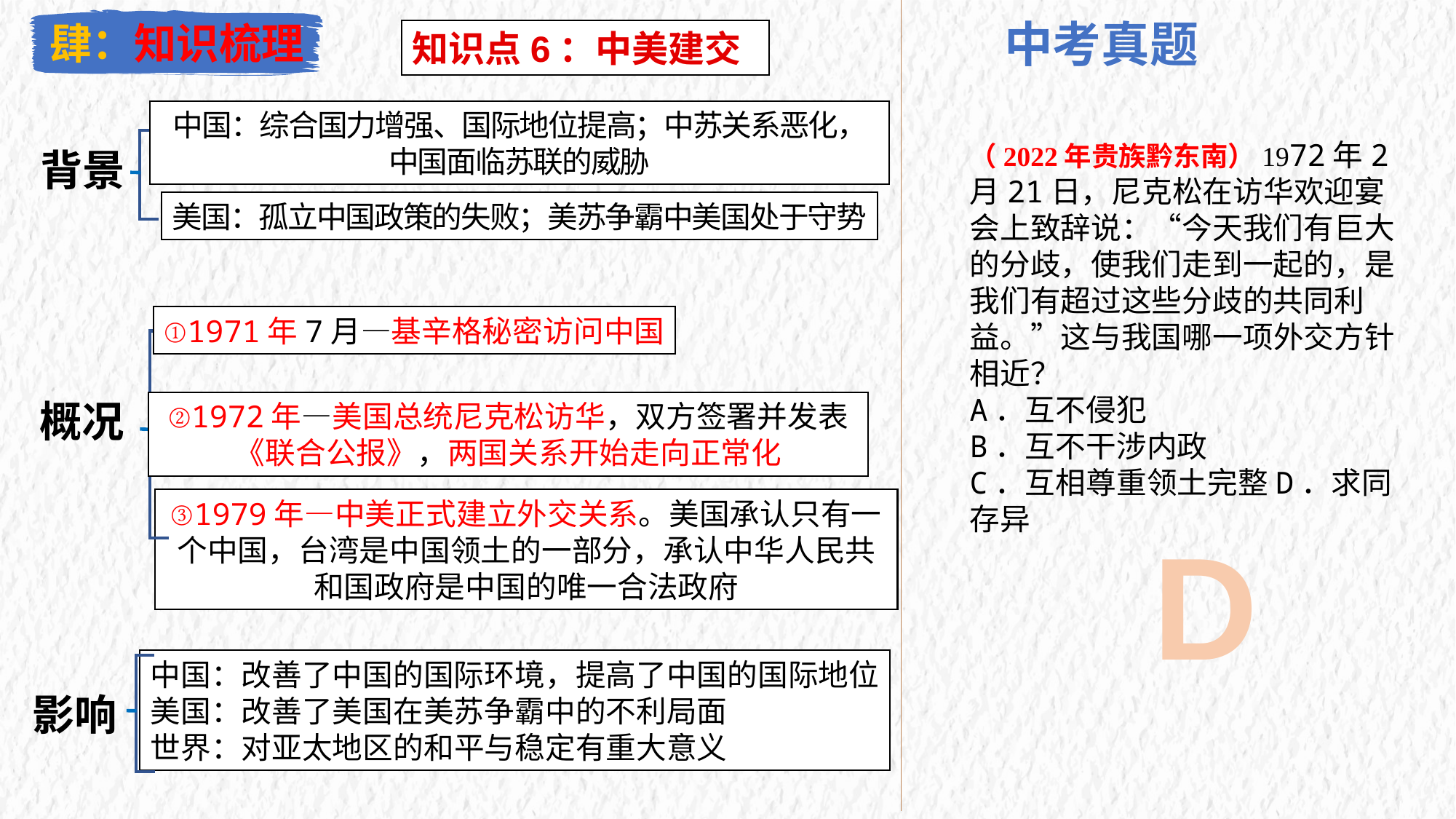

肆：知识梳理
中考真题
知识点6：中美建交
中国：综合国力增强、国际地位提高；中苏关系恶化，中国面临苏联的威胁
（2022年贵族黔东南）1972年2月21日，尼克松在访华欢迎宴会上致辞说：“今天我们有巨大的分歧，使我们走到一起的，是我们有超过这些分歧的共同利益。”这与我国哪一项外交方针相近？A．互不侵犯
B．互不干涉内政C．互相尊重领土完整D．求同存异

背景
美国：孤立中国政策的失败；美苏争霸中美国处于守势
①1971年7月—基辛格秘密访问中国

概况
②1972年—美国总统尼克松访华，双方签署并发表《联合公报》，两国关系开始走向正常化
③1979年—中美正式建立外交关系。美国承认只有一个中国，台湾是中国领土的一部分，承认中华人民共和国政府是中国的唯一合法政府
D
中国：改善了中国的国际环境，提高了中国的国际地位
美国：改善了美国在美苏争霸中的不利局面
世界：对亚太地区的和平与稳定有重大意义

影响